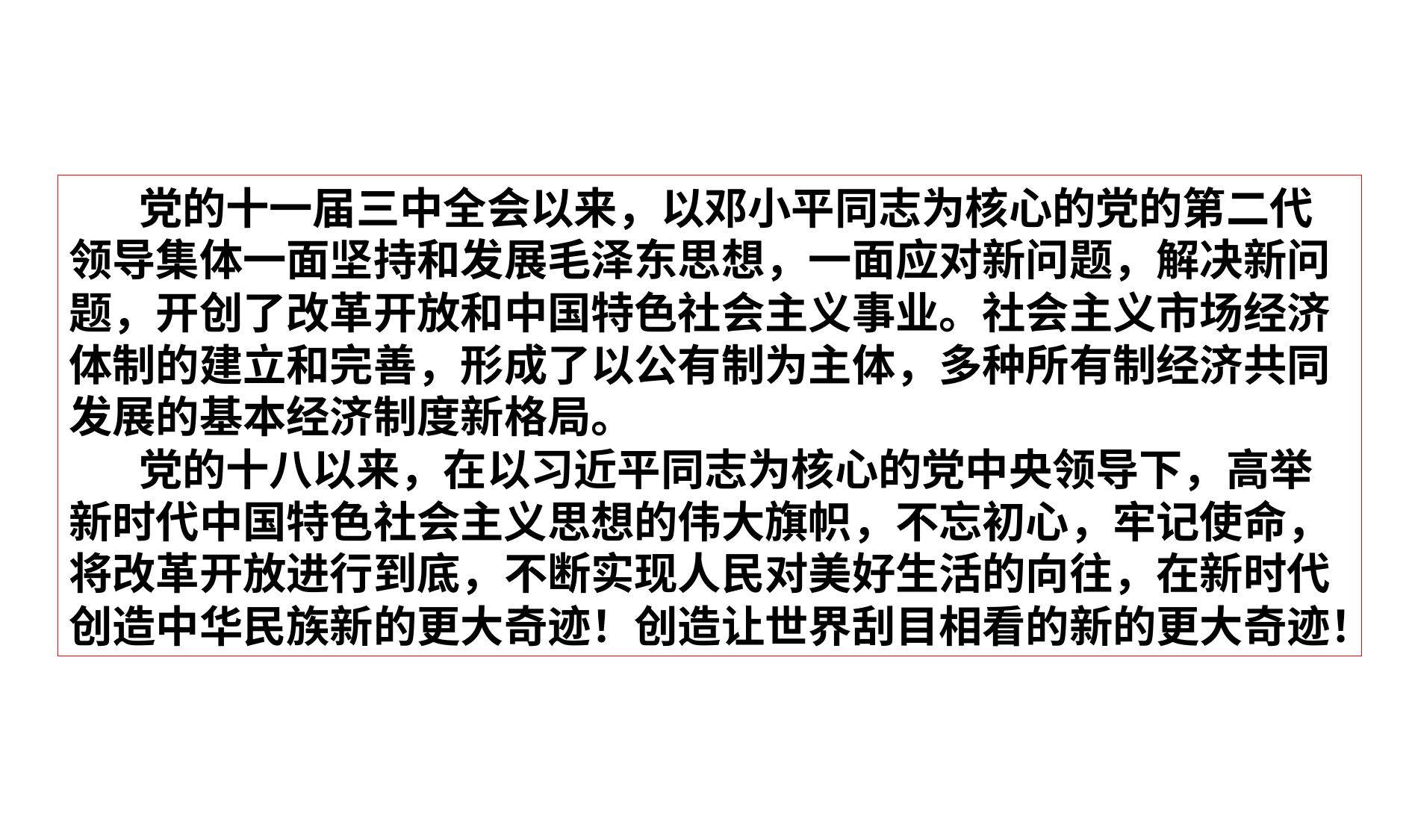

党的十一届三中全会以来，以邓小平同志为核心的党的第二代领导集体一面坚持和发展毛泽东思想，一面应对新问题，解决新问题，开创了改革开放和中国特色社会主义事业。社会主义市场经济体制的建立和完善，形成了以公有制为主体，多种所有制经济共同发展的基本经济制度新格局。
      党的十八以来，在以习近平同志为核心的党中央领导下，高举新时代中国特色社会主义思想的伟大旗帜，不忘初心，牢记使命，将改革开放进行到底，不断实现人民对美好生活的向往，在新时代创造中华民族新的更大奇迹！创造让世界刮目相看的新的更大奇迹！